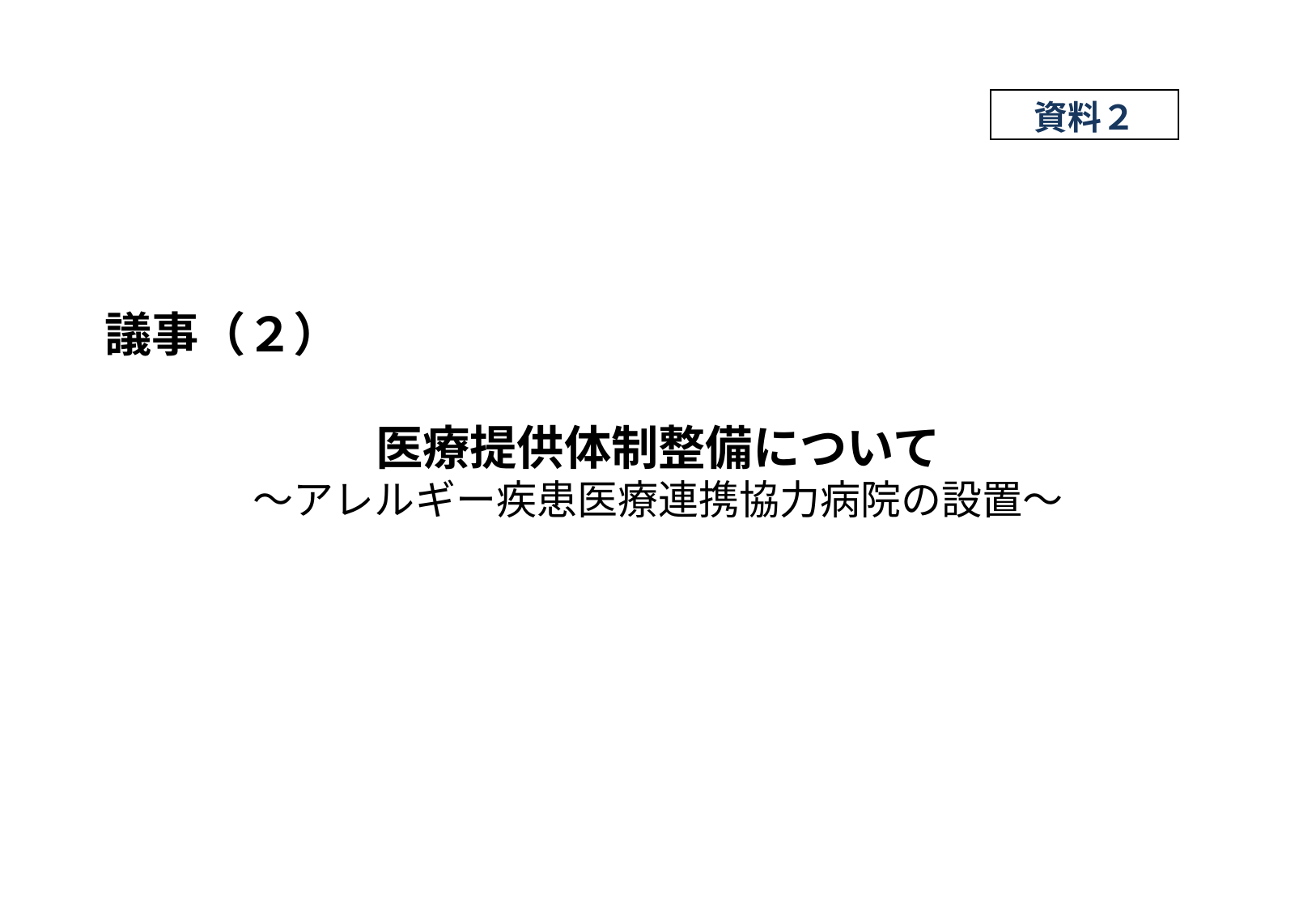

資料２
議事（２）

医療提供体制整備について
～アレルギー疾患医療連携協力病院の設置～